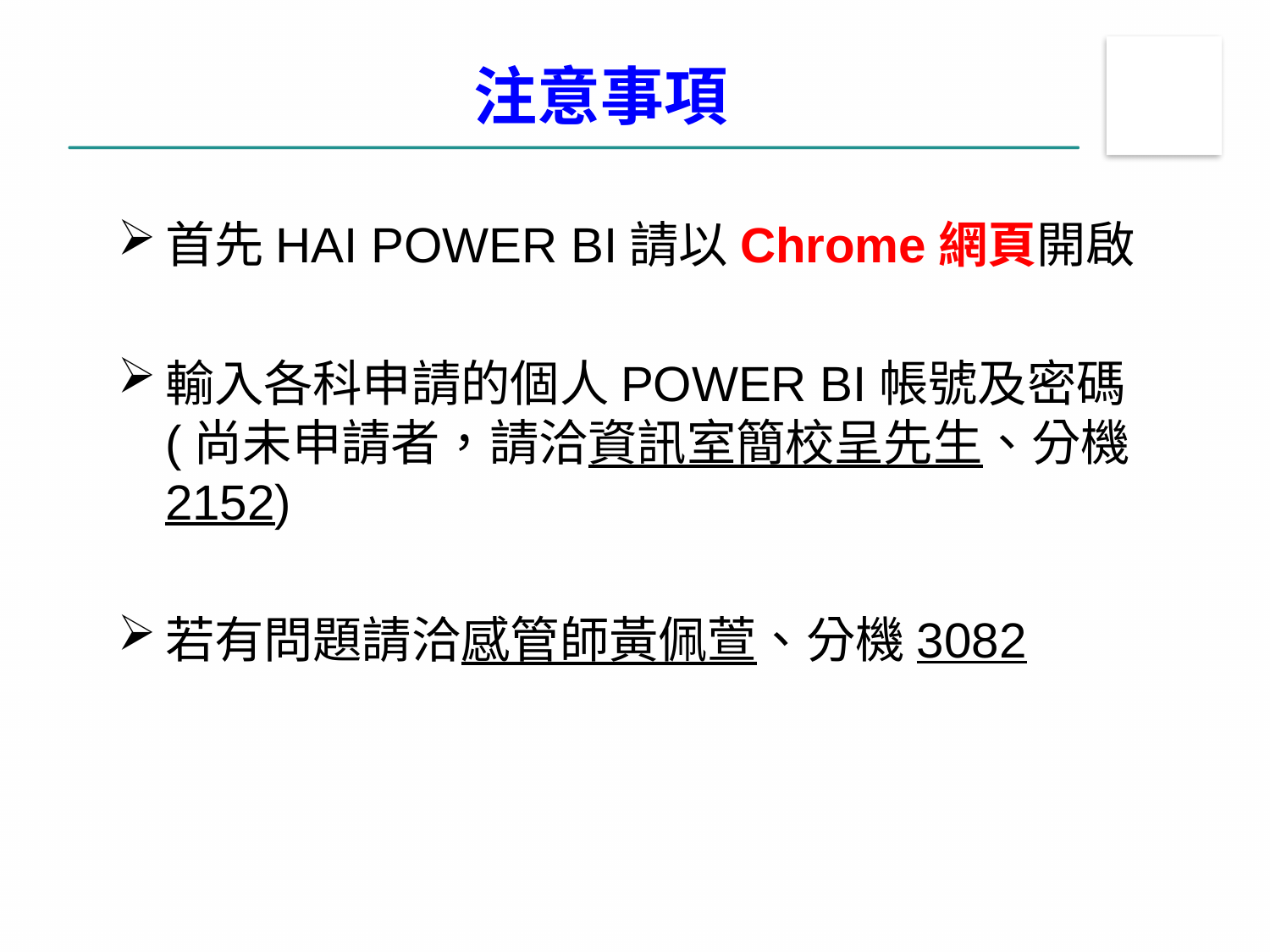

# 注意事項
首先HAI POWER BI請以Chrome網頁開啟

輸入各科申請的個人POWER BI帳號及密碼(尚未申請者，請洽資訊室簡校呈先生、分機2152)

若有問題請洽感管師黃佩萱、分機3082